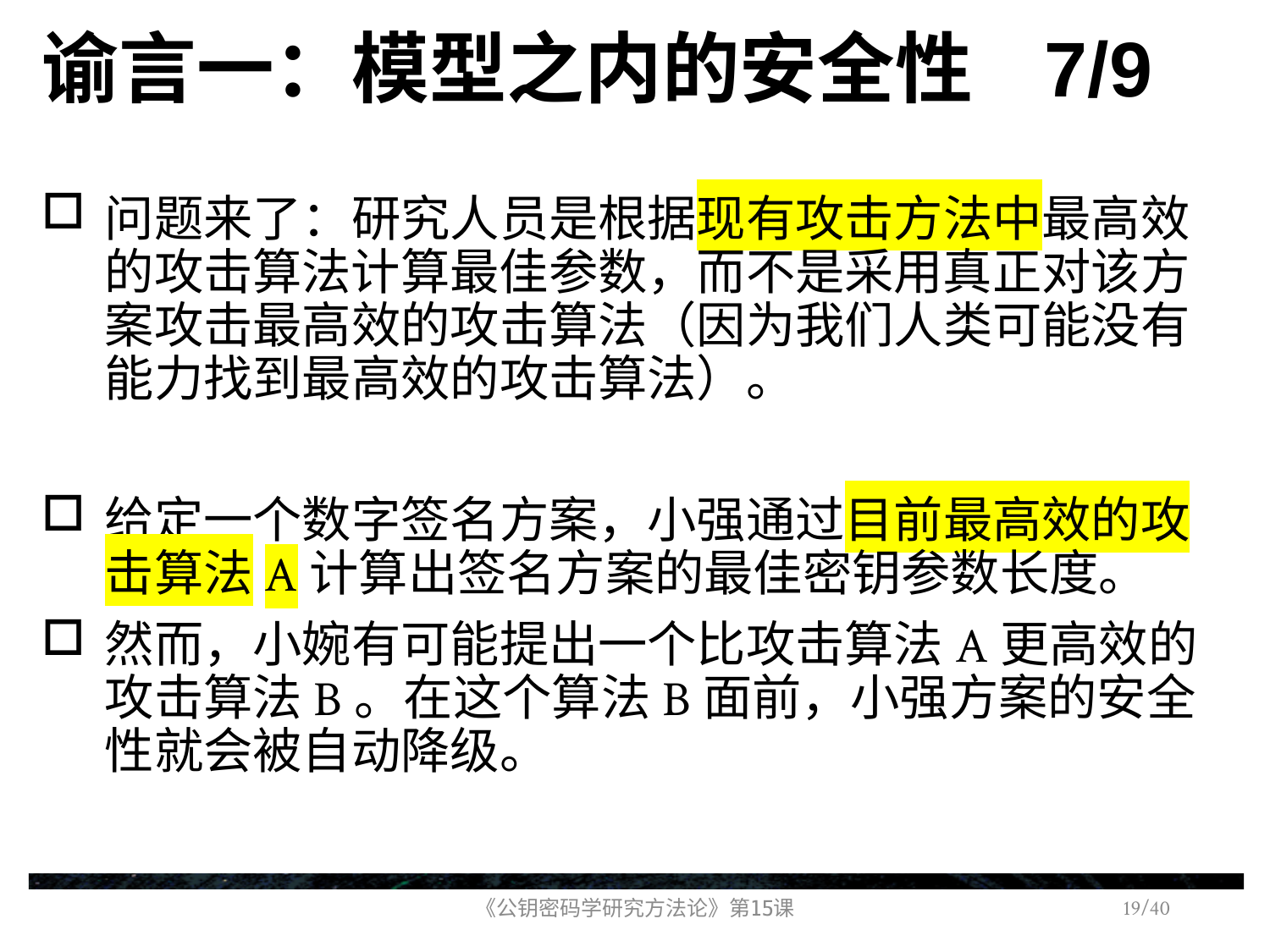

# 谕言一：模型之内的安全性   7/9
问题来了：研究人员是根据现有攻击方法中最高效的攻击算法计算最佳参数，而不是采用真正对该方案攻击最高效的攻击算法（因为我们人类可能没有能力找到最高效的攻击算法）。

给定一个数字签名方案，小强通过目前最高效的攻击算法A计算出签名方案的最佳密钥参数长度。
然而，小婉有可能提出一个比攻击算法A更高效的攻击算法B。在这个算法B面前，小强方案的安全性就会被自动降级。
《公钥密码学研究方法论》第15课
19/40